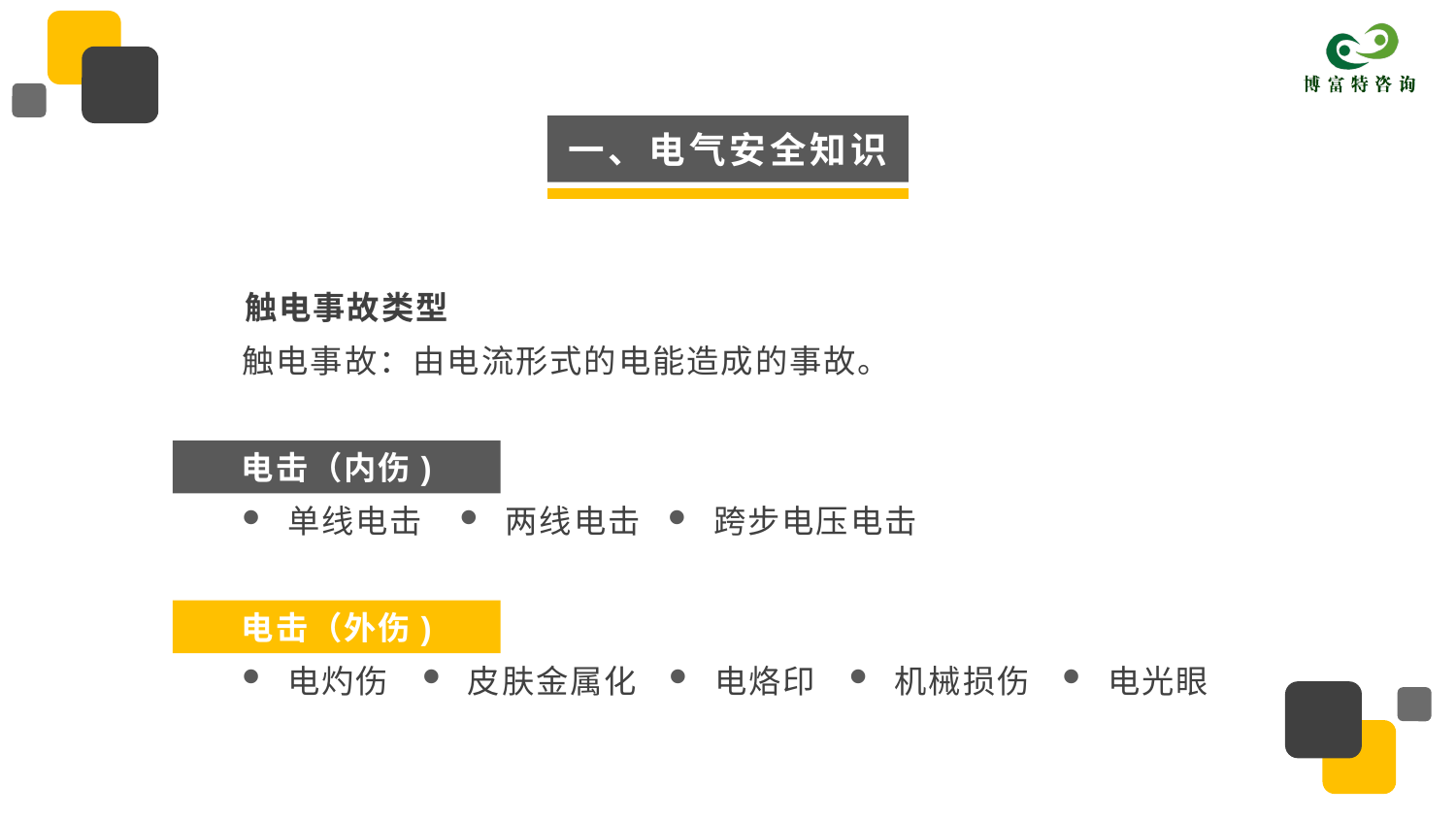

一、电气安全知识
触电事故类型
触电事故：由电流形式的电能造成的事故。
电击（内伤)
单线电击
两线电击
跨步电压电击
电击（外伤)
电灼伤
皮肤金属化
电烙印
机械损伤
电光眼